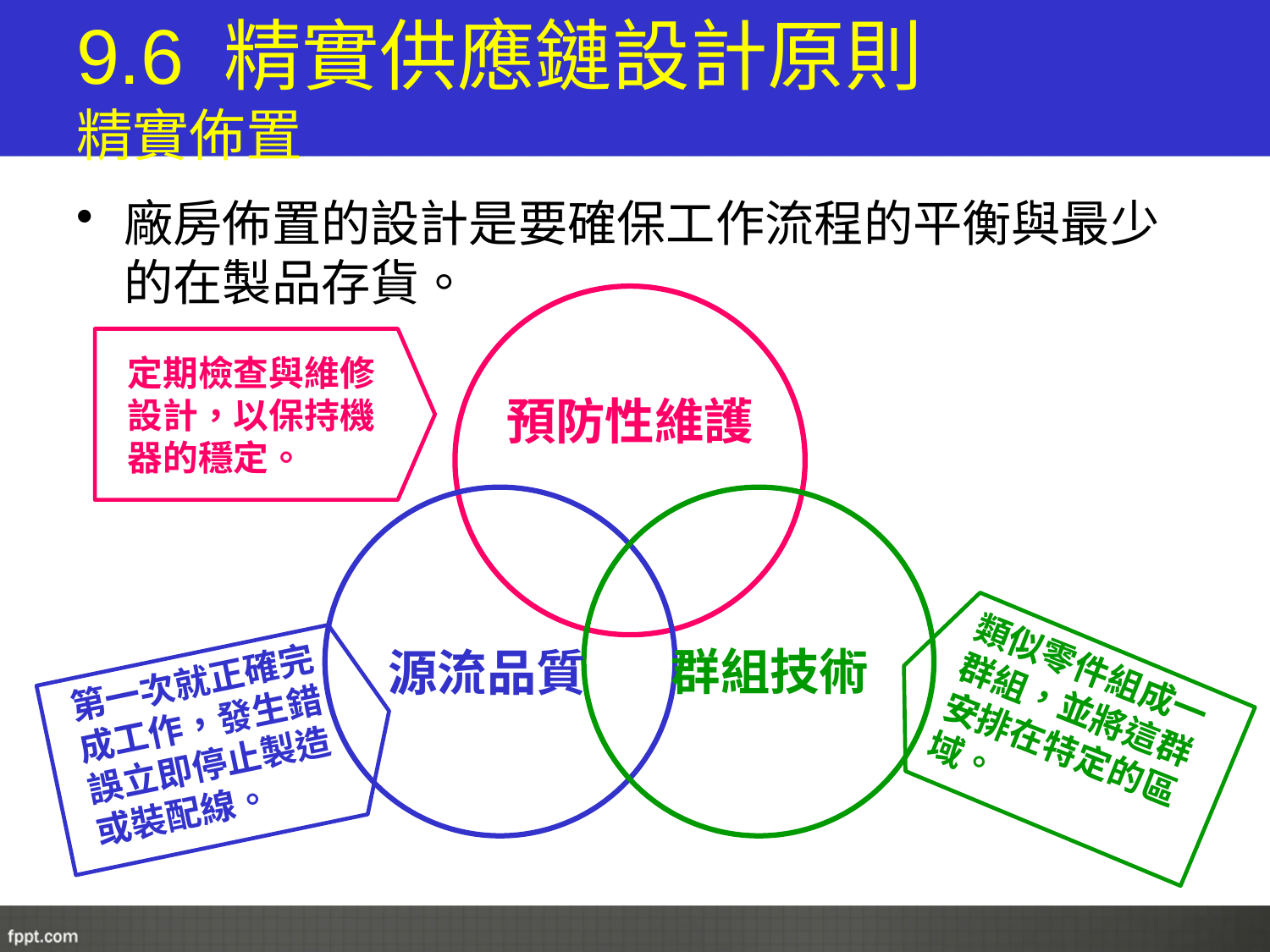

# 9.6 精實供應鏈設計原則 精實佈置
廠房佈置的設計是要確保工作流程的平衡與最少的在製品存貨。

定期檢查與維修設計，以保持機器的穩定。
預防性維護

類似零件組成一群組，並將這群安排在特定的區域。
群組技術
源流品質

第一次就正確完成工作，發生錯誤立即停止製造或裝配線。